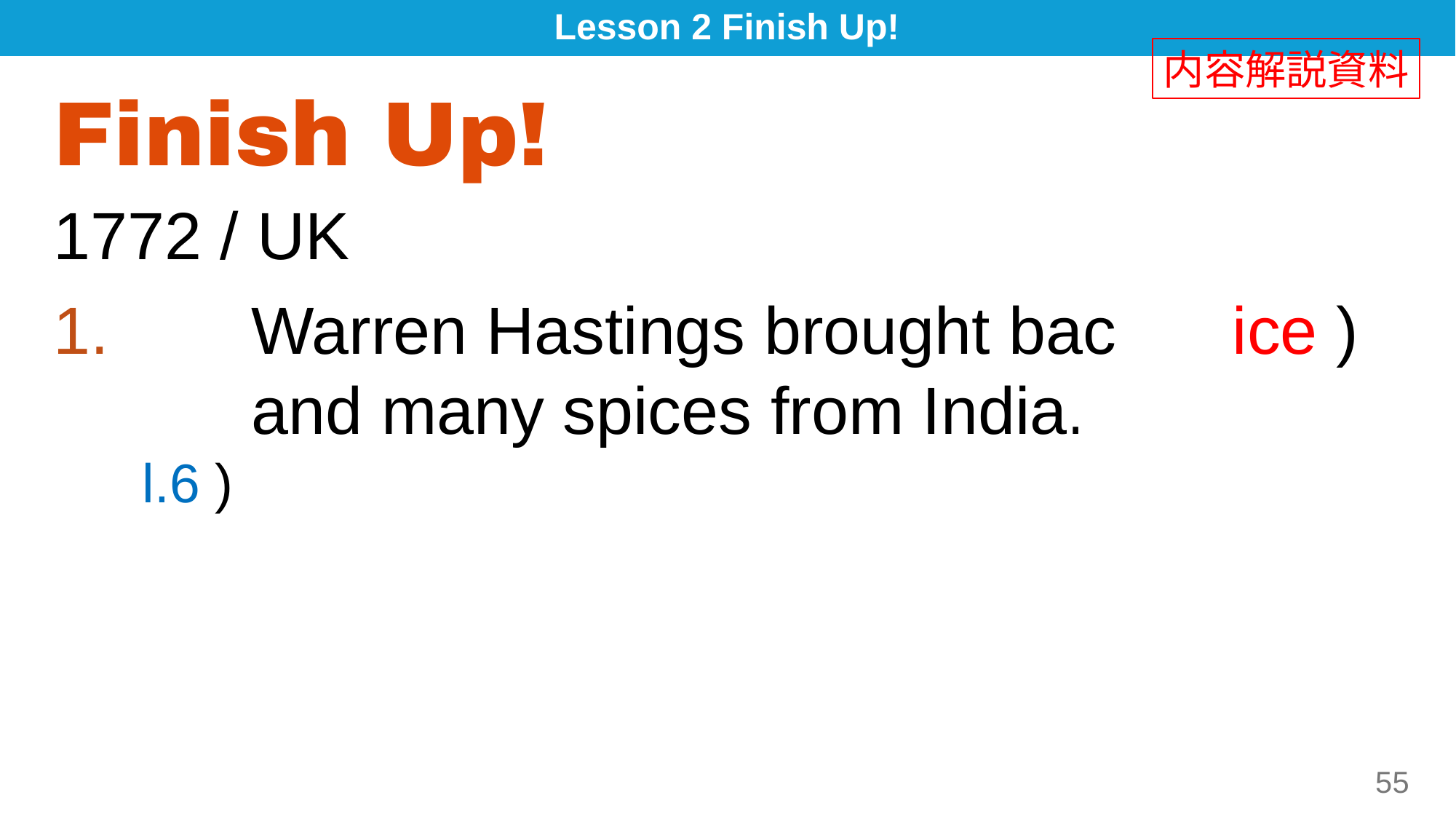

# Lesson 2 Finish Up!
内容解説資料
Finish Up!
1772 / UK
	Warren Hastings brought back ( rice ) 	and many spices from India. (⇒ p.20, l.6 )

55